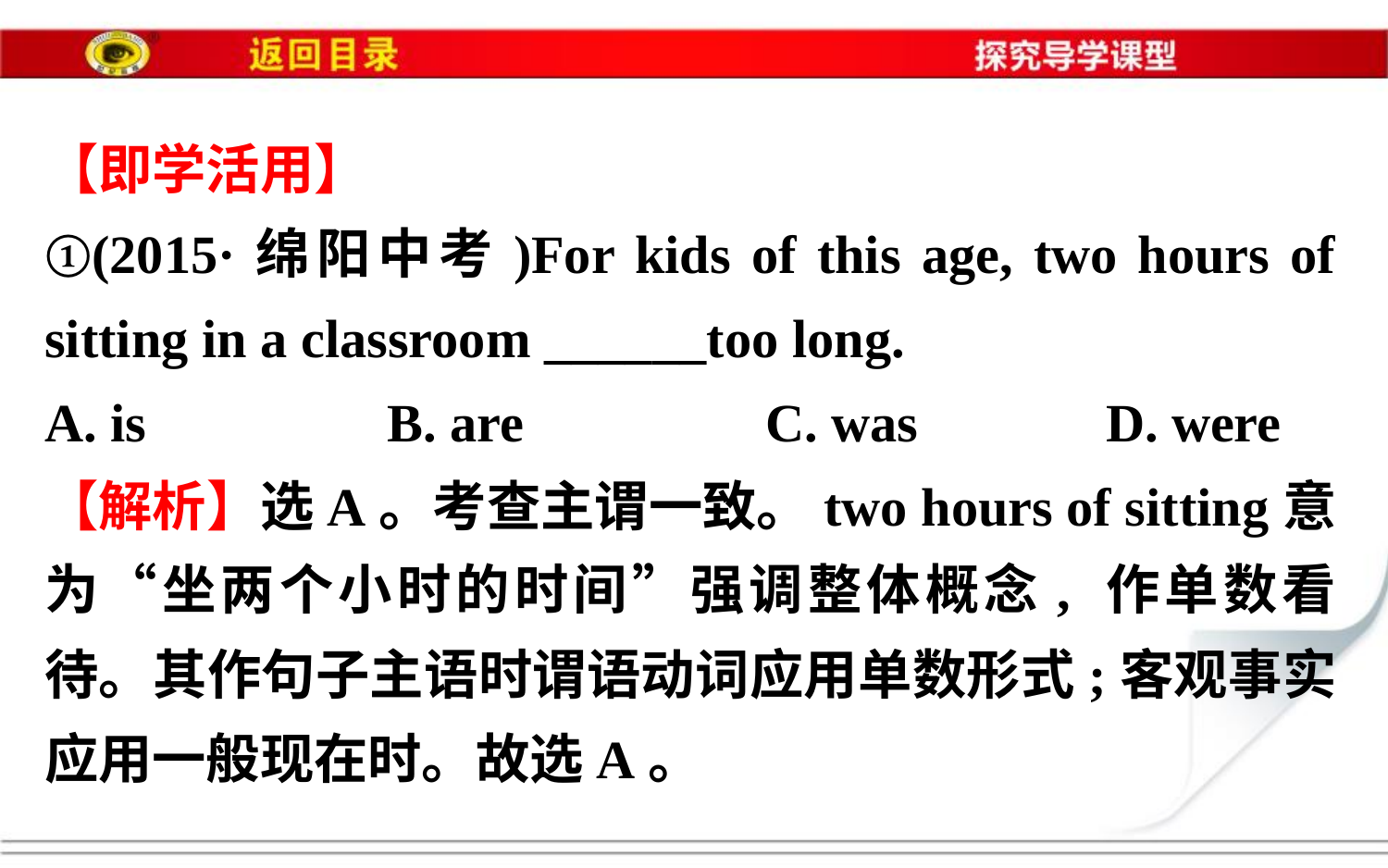

【即学活用】
①(2015·绵阳中考)For kids of this age, two hours of sitting in a classroom ______too long.
A. is　　　　B. are　　　　C. was　　　D. were
【解析】选A。考查主谓一致。two hours of sitting意为“坐两个小时的时间”强调整体概念, 作单数看待。其作句子主语时谓语动词应用单数形式;客观事实应用一般现在时。故选A。